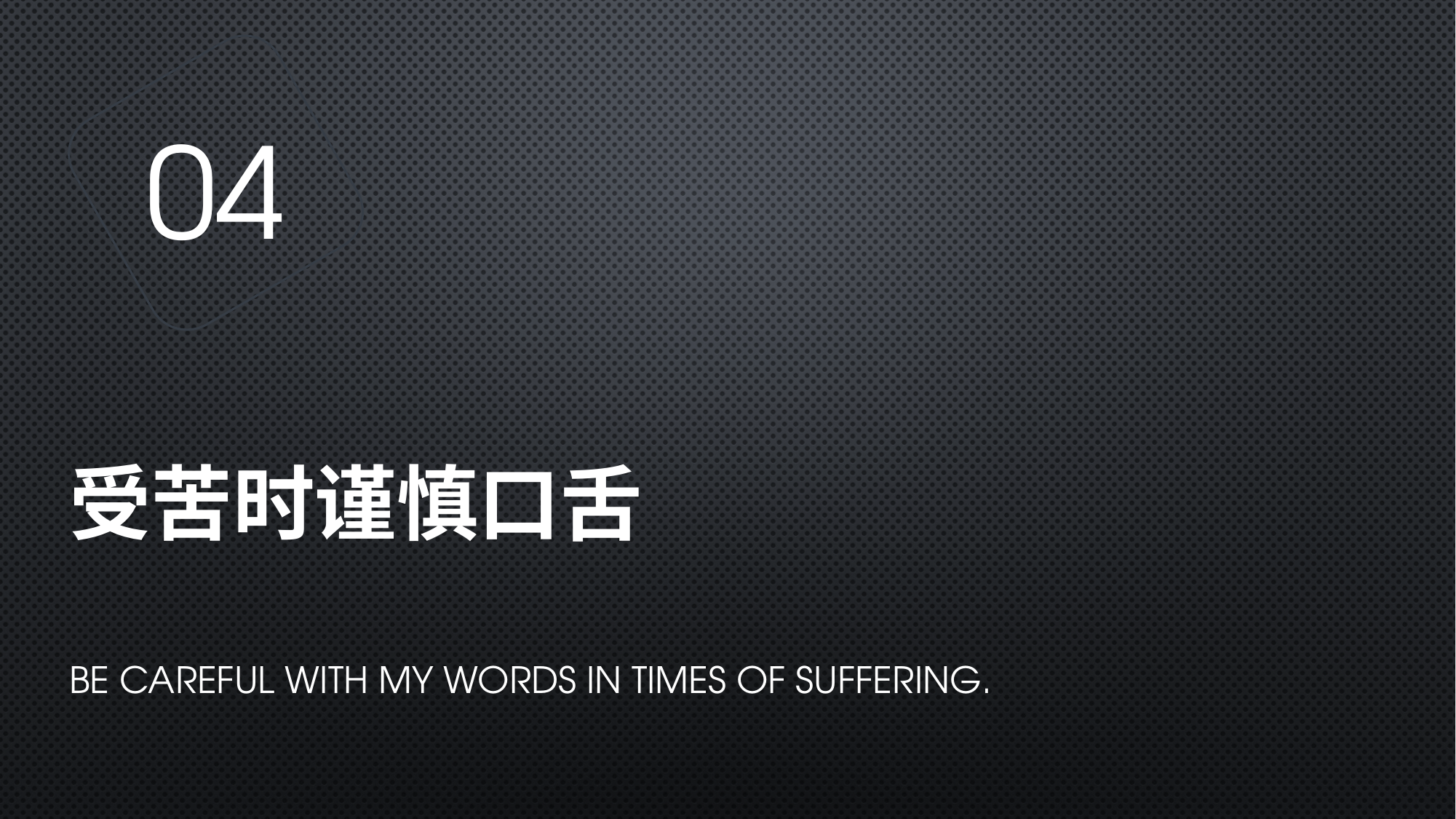

04
# 受苦时谨慎口舌
Be Careful with My Words in Times of Suffering.